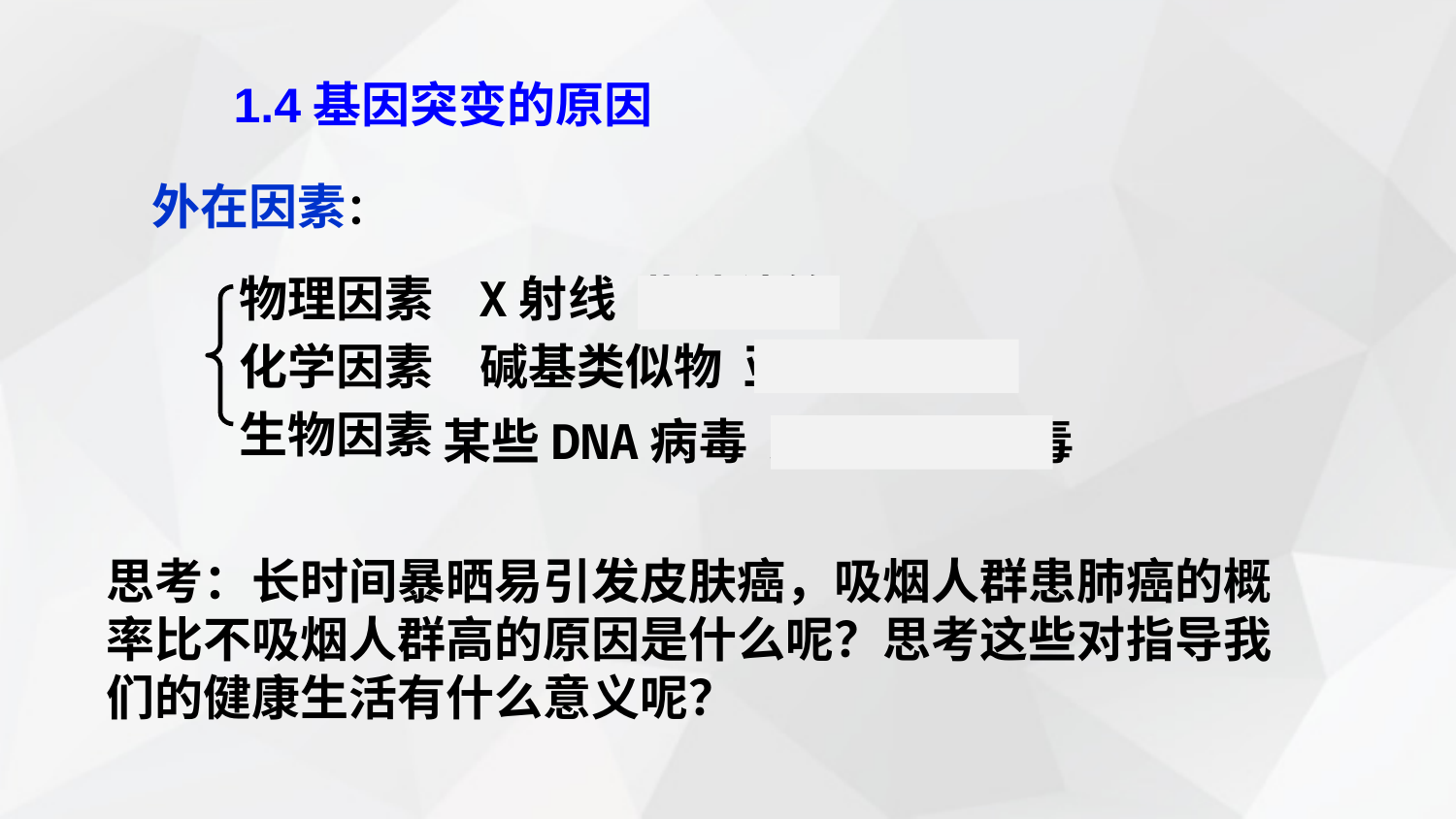

1.4基因突变的原因
外在因素：
物理因素
化学因素
生物因素

X射线  紫外线等

碱基类似物  亚硝酸盐等

某些DNA病毒  某些RNA病毒

思考：长时间暴晒易引发皮肤癌，吸烟人群患肺癌的概率比不吸烟人群高的原因是什么呢？思考这些对指导我们的健康生活有什么意义呢？